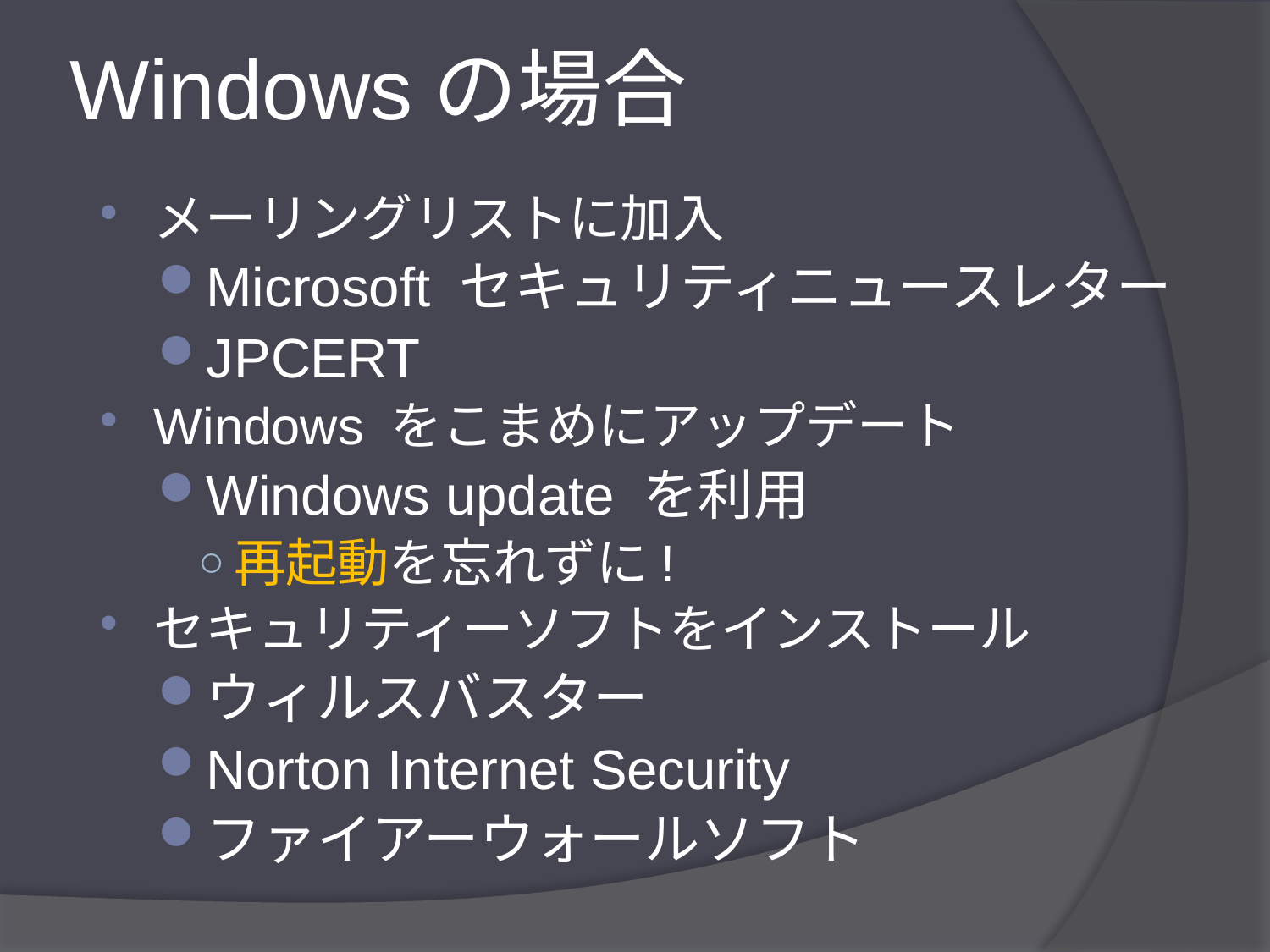

# Windowsの場合
メーリングリストに加入
Microsoft セキュリティニュースレター
JPCERT
Windows をこまめにアップデート
Windows update を利用
再起動を忘れずに!
セキュリティーソフトをインストール
ウィルスバスター
Norton Internet Security
ファイアーウォールソフト